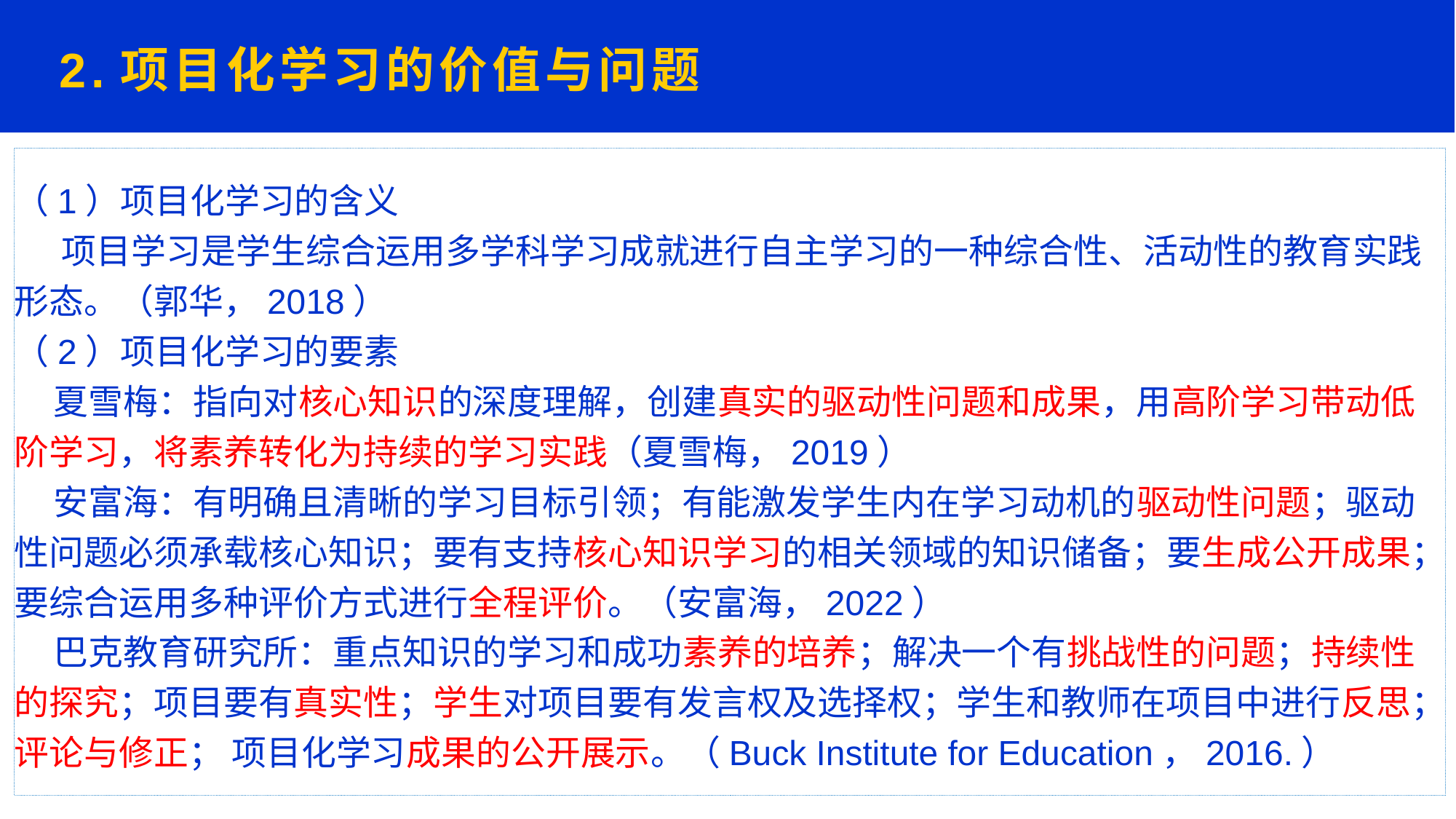

2.项目化学习的价值与问题
（1）项目化学习的含义
     项目学习是学生综合运用多学科学习成就进行自主学习的一种综合性、活动性的教育实践形态。（郭华，2018）
（2）项目化学习的要素
    夏雪梅：指向对核心知识的深度理解，创建真实的驱动性问题和成果，用高阶学习带动低阶学习，将素养转化为持续的学习实践（夏雪梅，2019）
    安富海：有明确且清晰的学习目标引领；有能激发学生内在学习动机的驱动性问题；驱动性问题必须承载核心知识；要有支持核心知识学习的相关领域的知识储备；要生成公开成果；要综合运用多种评价方式进行全程评价。（安富海，2022）
    巴克教育研究所：重点知识的学习和成功素养的培养；解决一个有挑战性的问题；持续性的探究；项目要有真实性；学生对项目要有发言权及选择权；学生和教师在项目中进行反思；评论与修正； 项目化学习成果的公开展示。（Buck Institute for Education，2016.）